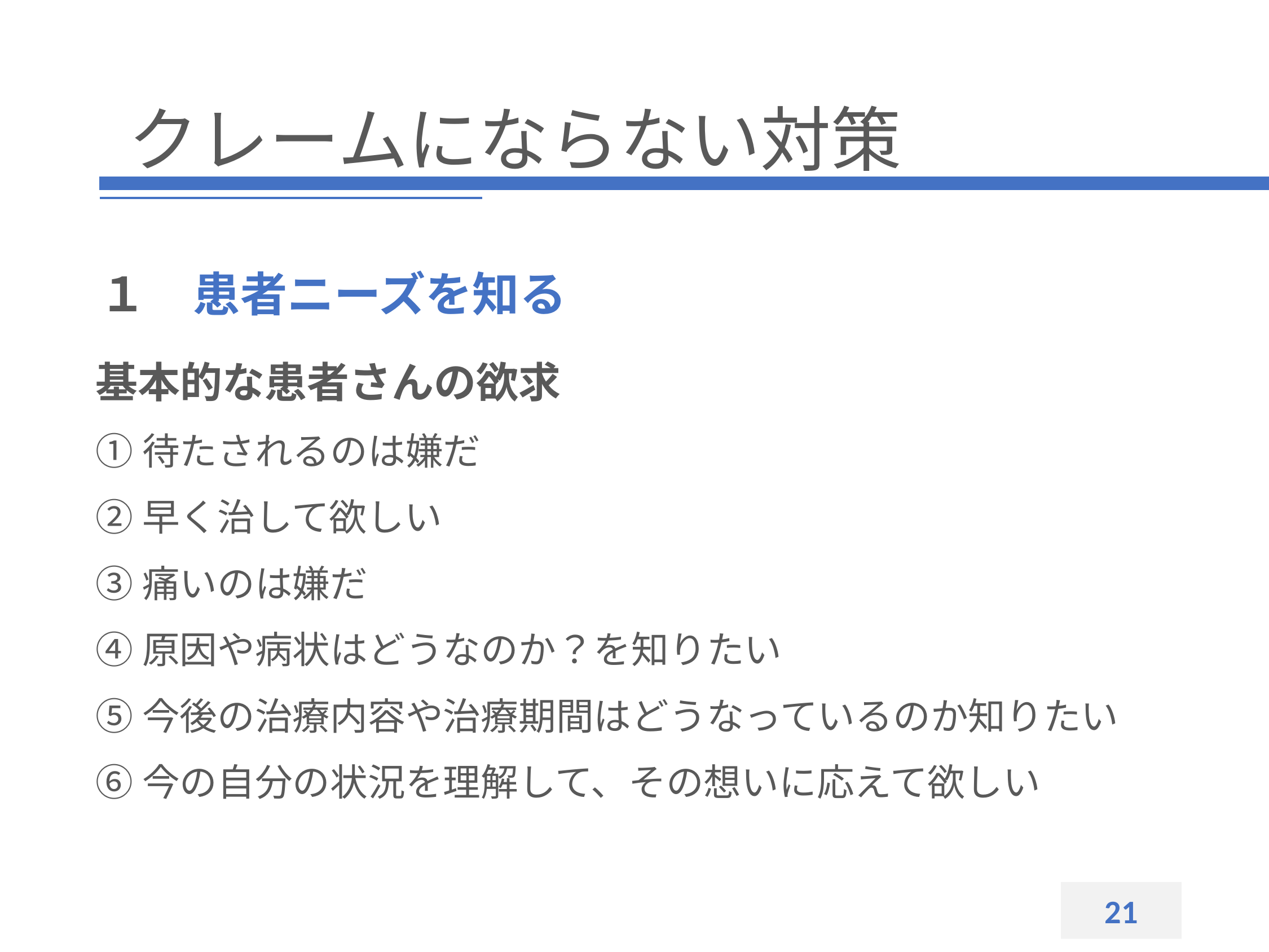

クレームにならない対策
１　患者ニーズを知る
基本的な患者さんの欲求
①待たされるのは嫌だ
②早く治して欲しい
③痛いのは嫌だ
④原因や病状はどうなのか？を知りたい
⑤今後の治療内容や治療期間はどうなっているのか知りたい
⑥今の自分の状況を理解して、その想いに応えて欲しい
21